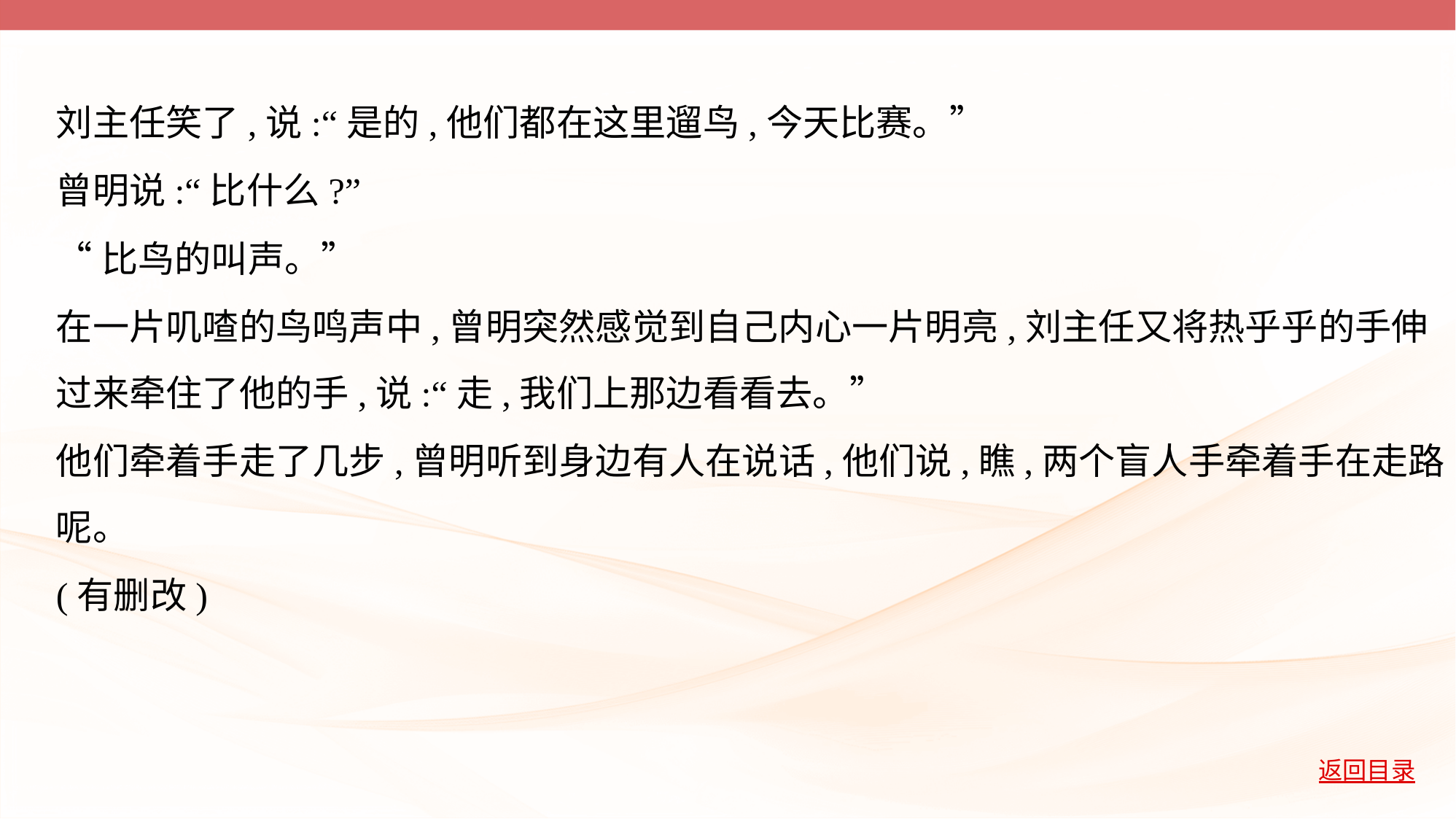

刘主任笑了,说:“是的,他们都在这里遛鸟,今天比赛。”
曾明说:“比什么?”
“比鸟的叫声。”
在一片叽喳的鸟鸣声中,曾明突然感觉到自己内心一片明亮,刘主任又将热乎乎的手伸
过来牵住了他的手,说:“走,我们上那边看看去。”
他们牵着手走了几步,曾明听到身边有人在说话,他们说,瞧,两个盲人手牵着手在走路
呢。
(有删改)